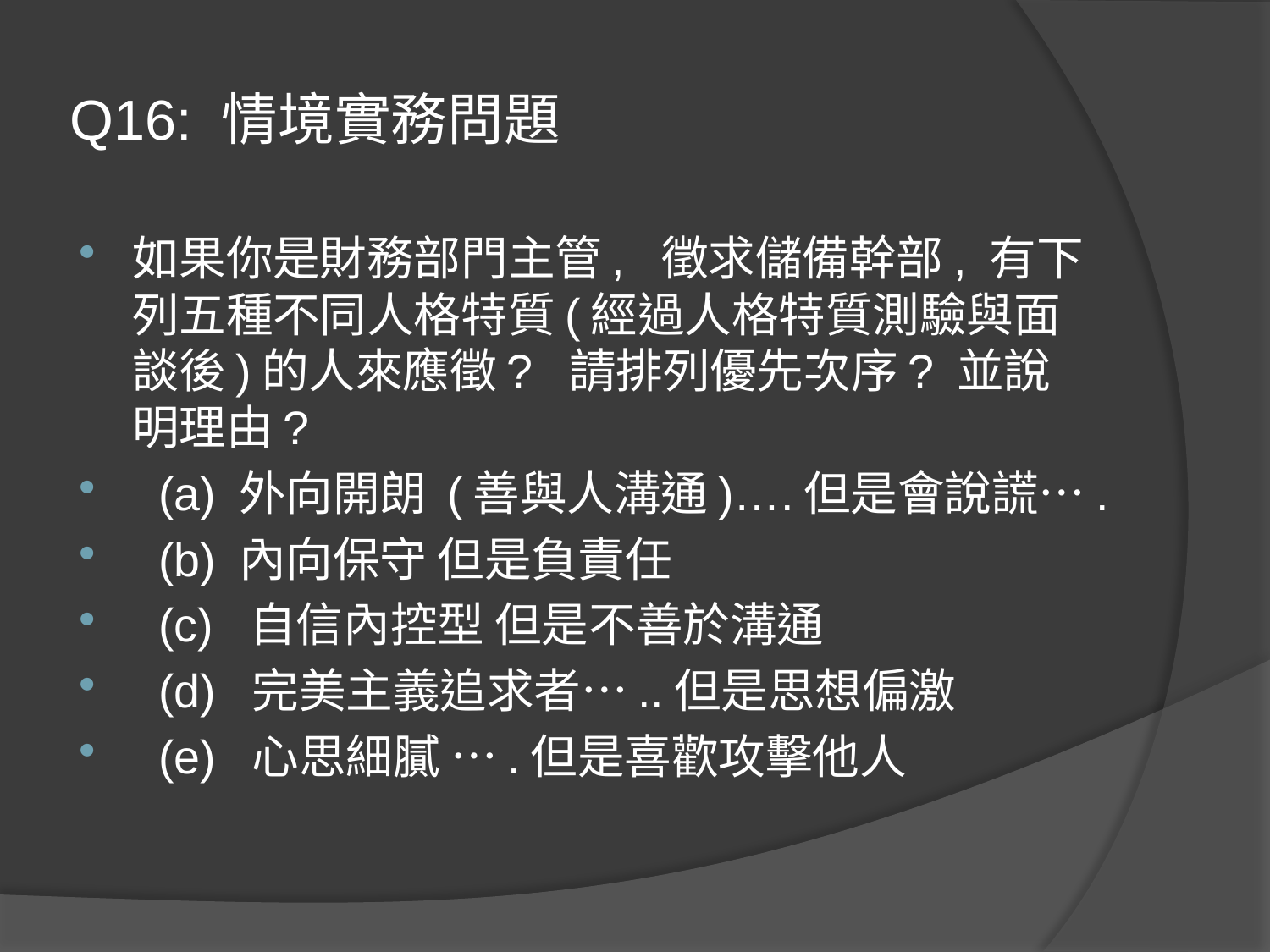

# Q16: 情境實務問題
如果你是財務部門主管,  徵求儲備幹部, 有下列五種不同人格特質(經過人格特質測驗與面談後)的人來應徵?  請排列優先次序? 並說明理由?
  (a) 外向開朗 (善與人溝通)….但是會說謊….
  (b) 內向保守 但是負責任
  (c)  自信內控型 但是不善於溝通
  (d)  完美主義追求者…..但是思想偏激
  (e)  心思細膩 ….但是喜歡攻擊他人